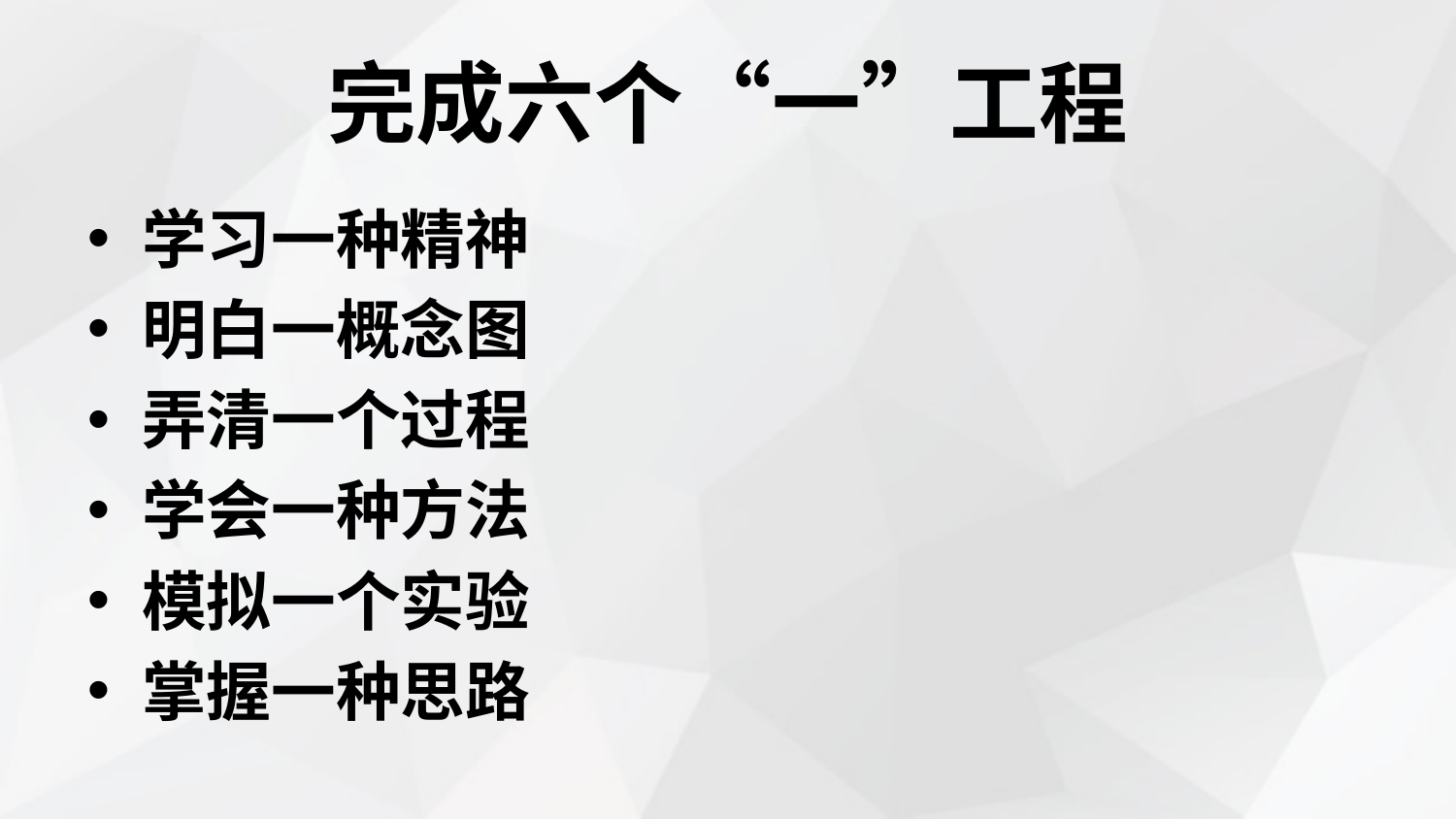

# 完成六个“一”工程
学习一种精神
明白一概念图
弄清一个过程
学会一种方法
模拟一个实验
掌握一种思路